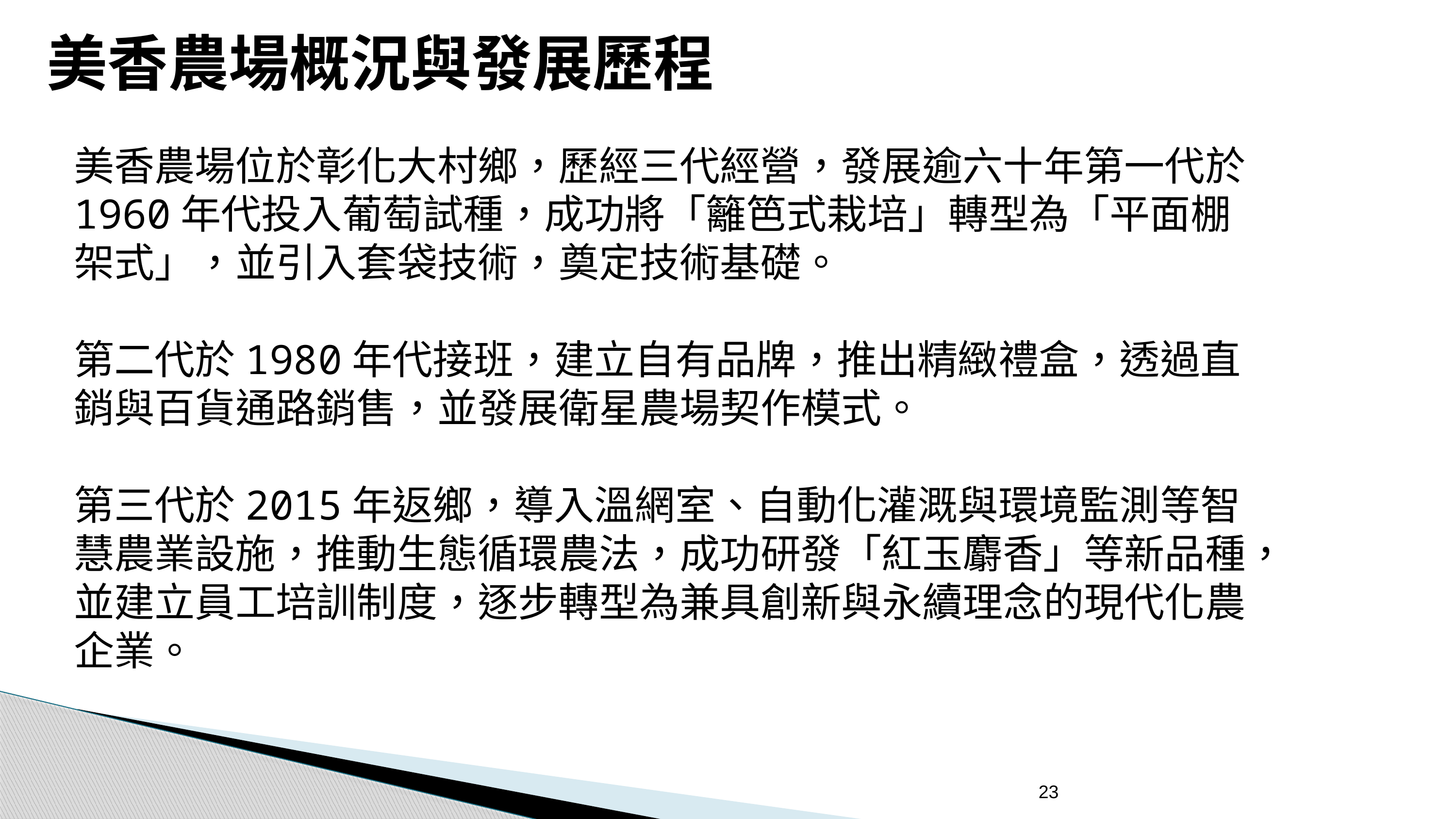

美香農場概況與發展歷程
美香農場位於彰化大村鄉，歷經三代經營，發展逾六十年第一代於1960年代投入葡萄試種，成功將「籬笆式栽培」轉型為「平面棚架式」，並引入套袋技術，奠定技術基礎。

第二代於1980年代接班，建立自有品牌，推出精緻禮盒，透過直銷與百貨通路銷售，並發展衛星農場契作模式。

第三代於2015年返鄉，導入溫網室、自動化灌溉與環境監測等智慧農業設施，推動生態循環農法，成功研發「紅玉麝香」等新品種，並建立員工培訓制度，逐步轉型為兼具創新與永續理念的現代化農企業。

23